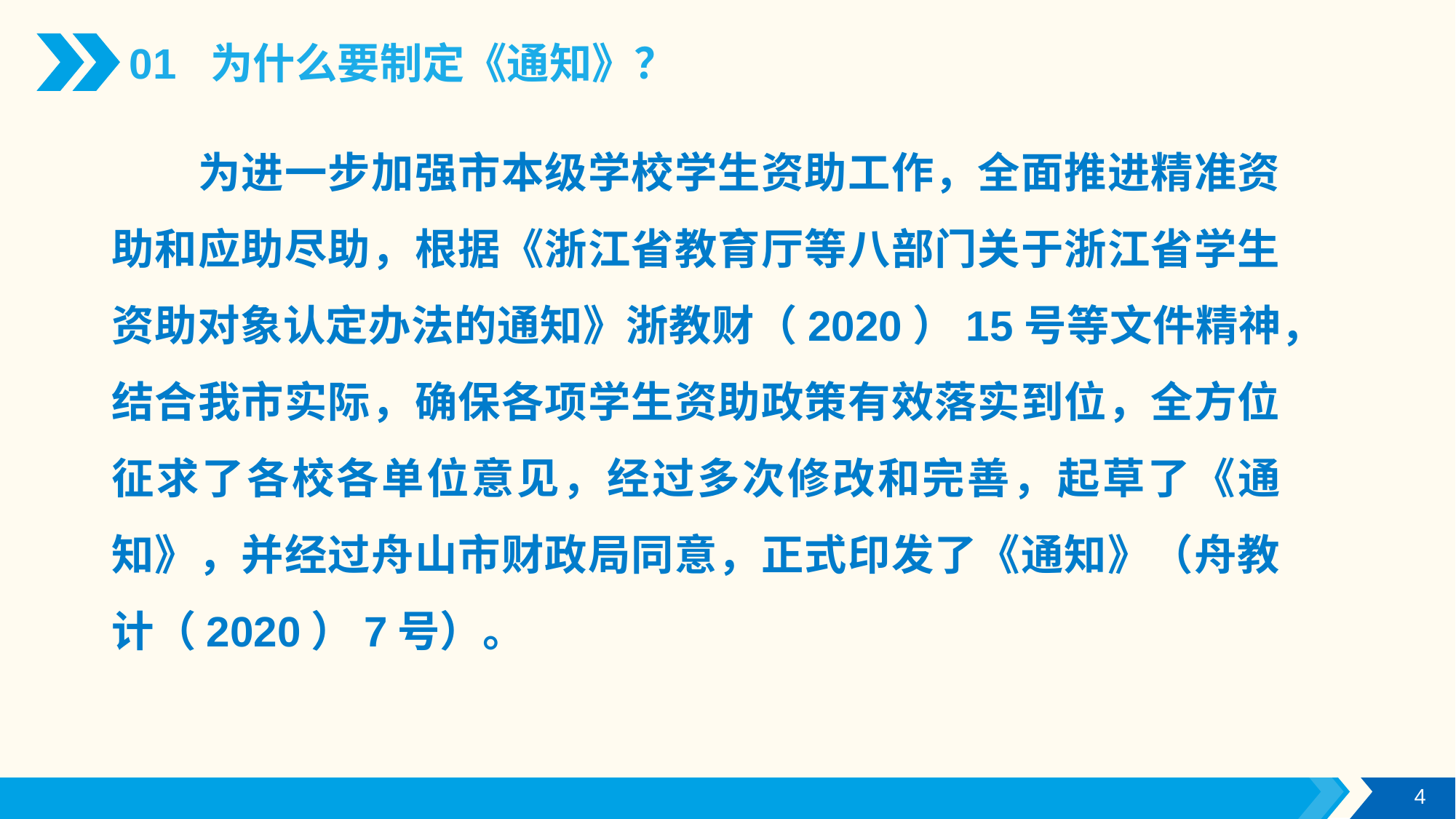

01  为什么要制定《通知》？
　　为进一步加强市本级学校学生资助工作，全面推进精准资助和应助尽助，根据《浙江省教育厅等八部门关于浙江省学生资助对象认定办法的通知》浙教财（2020）15号等文件精神，结合我市实际，确保各项学生资助政策有效落实到位，全方位征求了各校各单位意见，经过多次修改和完善，起草了《通知》，并经过舟山市财政局同意，正式印发了《通知》（舟教计（2020）7号）。